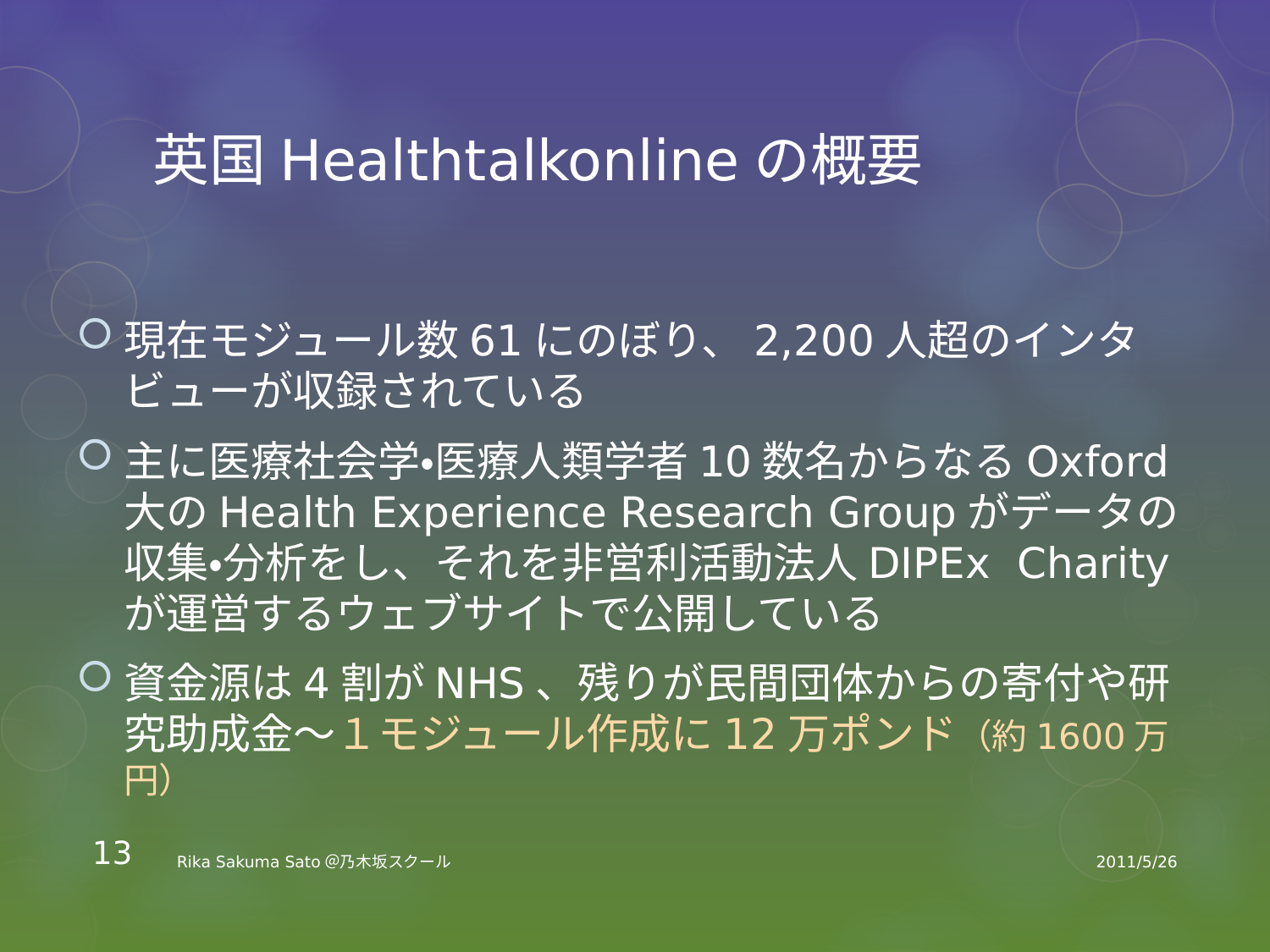

# 英国Healthtalkonlineの概要
現在モジュール数61にのぼり、2,200人超のインタビューが収録されている
主に医療社会学・医療人類学者10数名からなるOxford大のHealth Experience Research Groupがデータの収集・分析をし、それを非営利活動法人DIPEx  Charityが運営するウェブサイトで公開している
資金源は4割がNHS、残りが民間団体からの寄付や研究助成金～１モジュール作成に12万ポンド（約1600万円）
13
Rika Sakuma Sato＠乃木坂スクール
2011/5/26